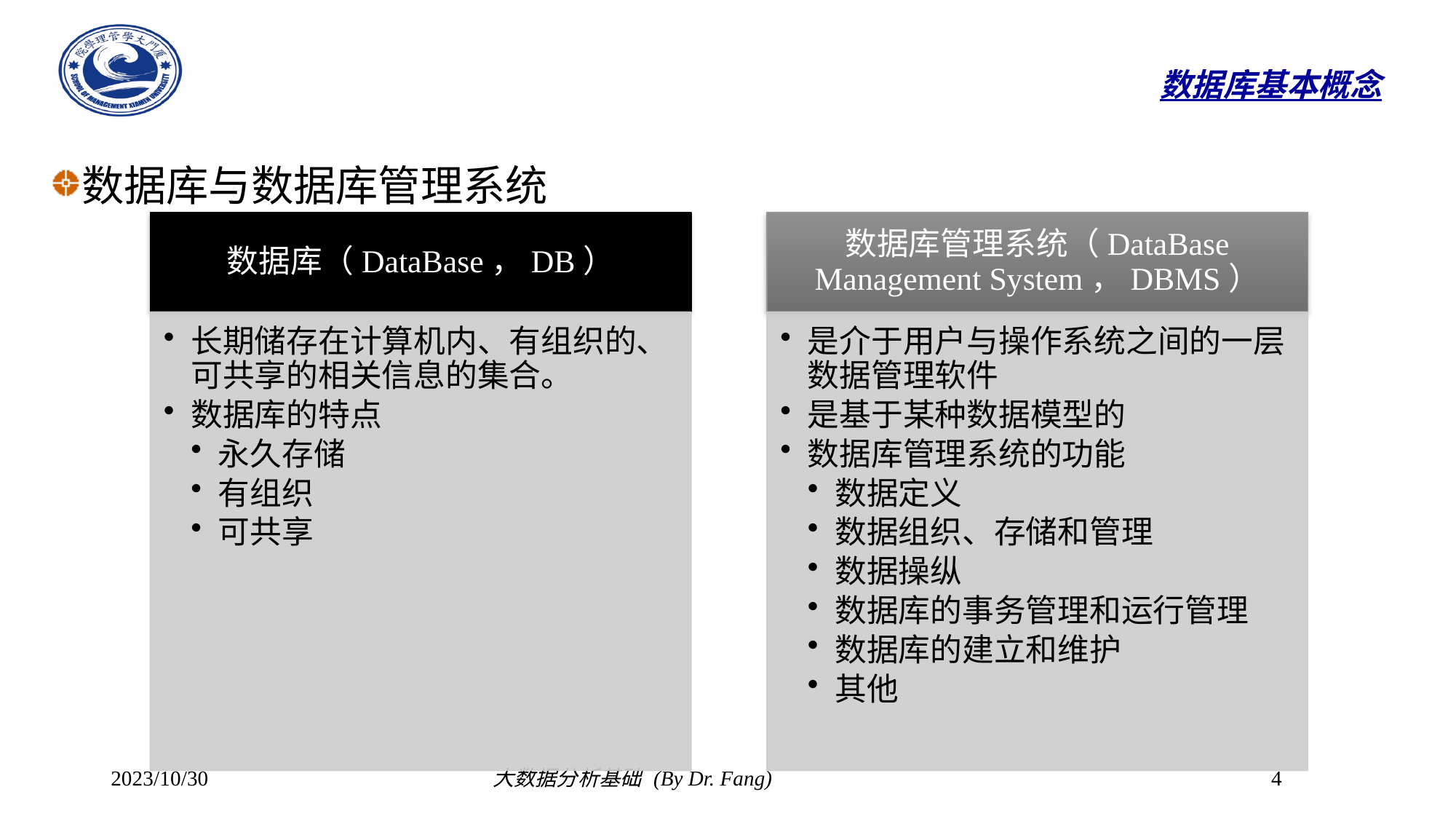

# 数据库基本概念
数据库与数据库管理系统
数据库（DataBase，DB）
长期储存在计算机内、有组织的、可共享的相关信息的集合。
数据库的特点
永久存储
有组织
可共享
数据库管理系统（DataBase Management System，DBMS）
是介于用户与操作系统之间的一层数据管理软件
是基于某种数据模型的
数据库管理系统的功能
数据定义
数据组织、存储和管理
数据操纵
数据库的事务管理和运行管理
数据库的建立和维护
其他
2023/10/30
大数据分析基础 (By Dr. Fang)
4